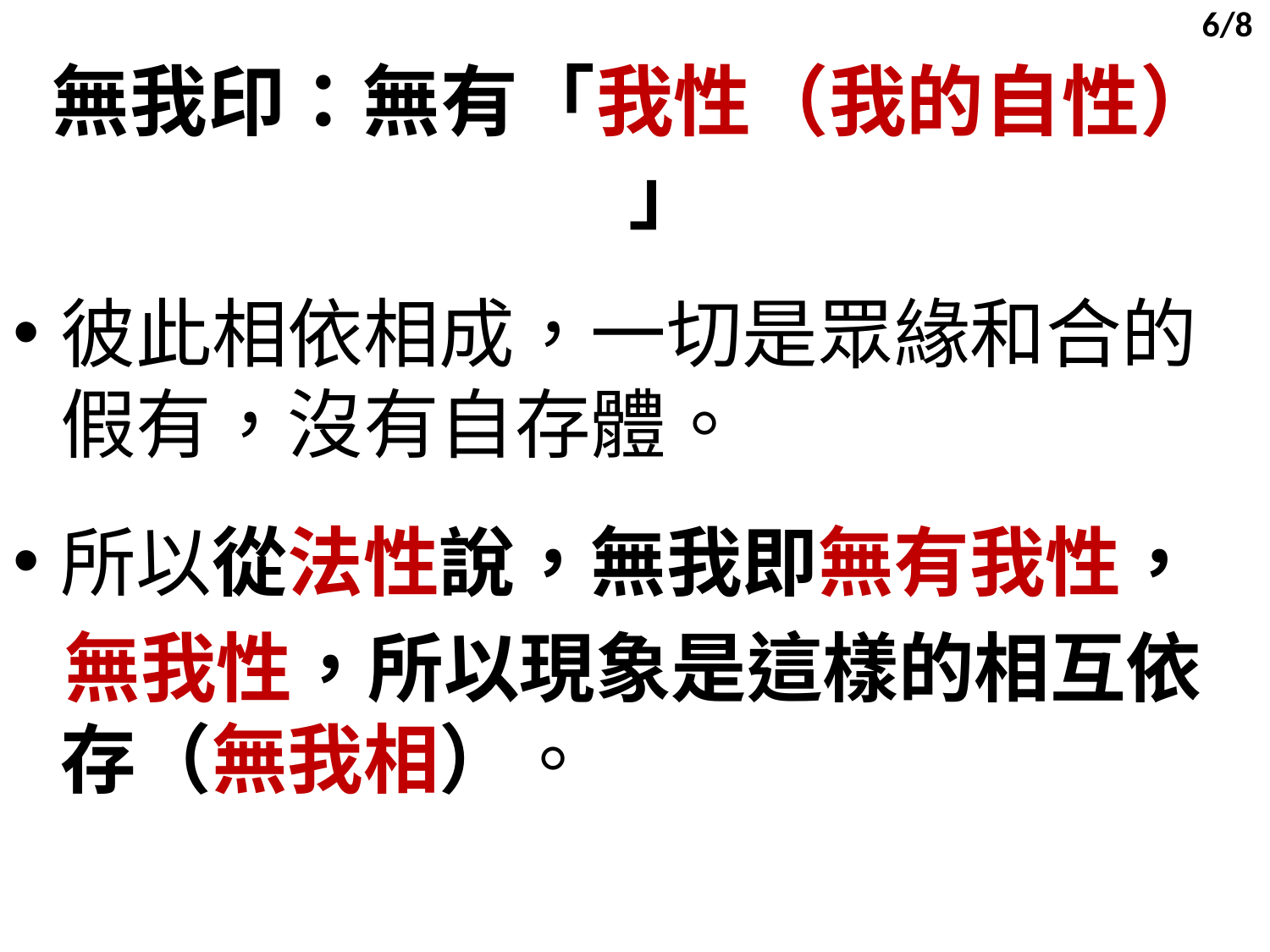

6/8
無我印：無有「我性（我的自性） 」
彼此相依相成，一切是眾緣和合的假有，沒有自存體。
所以從法性說，無我即無有我性，
  無我性，所以現象是這樣的相互依存（無我相）。